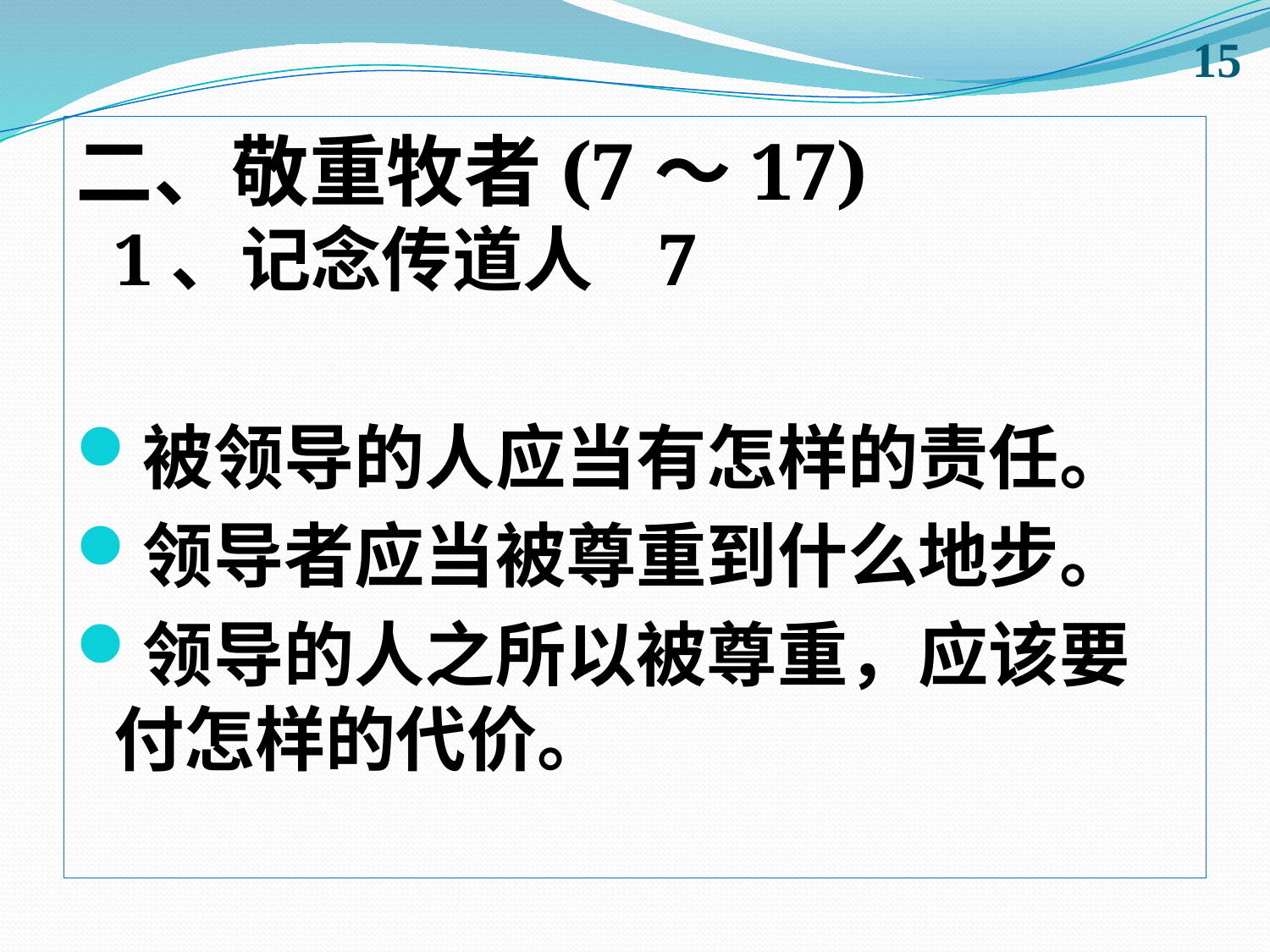

15
二、敬重牧者(7～17)
1、记念传道人   7

被领导的人应当有怎样的责任。
领导者应当被尊重到什么地步。
领导的人之所以被尊重，应该要付怎样的代价。